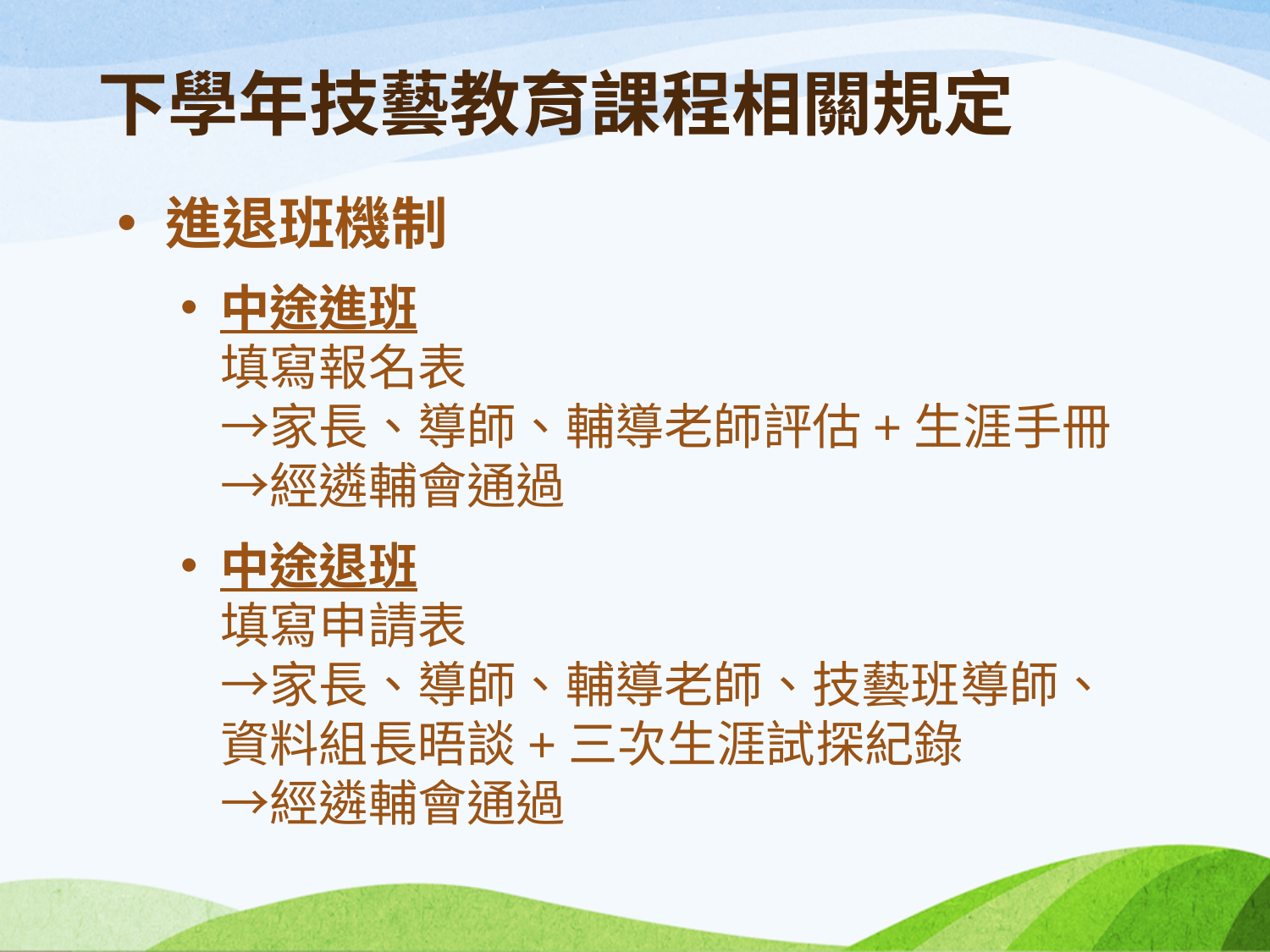

# 下學年技藝教育課程相關規定
進退班機制
中途進班
填寫報名表
→家長、導師、輔導老師評估+生涯手冊
→經遴輔會通過
中途退班
填寫申請表
→家長、導師、輔導老師、技藝班導師、資料組長晤談+三次生涯試探紀錄
→經遴輔會通過